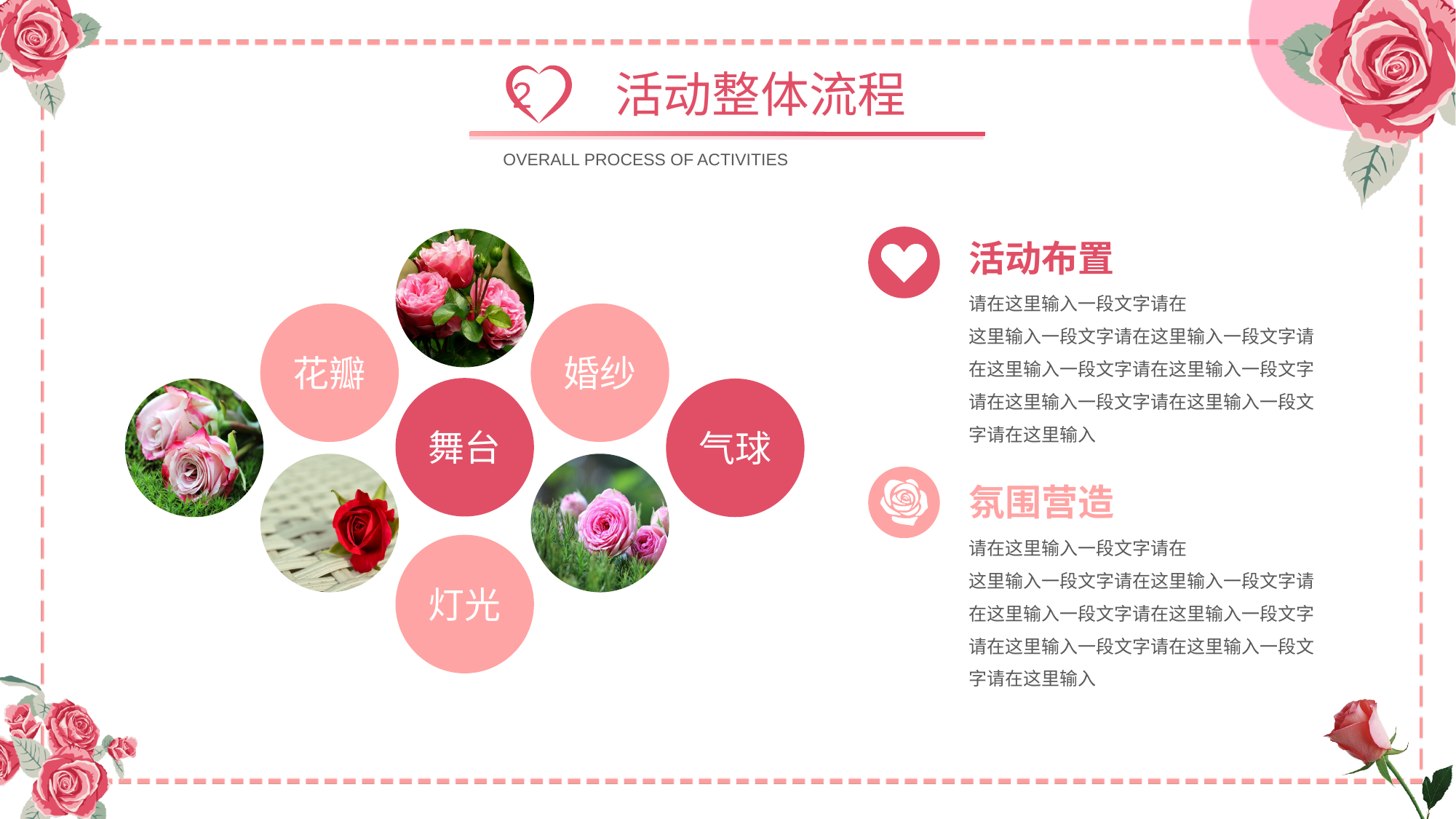

活动整体流程
2
OVERALL PROCESS OF ACTIVITIES

活动布置
请在这里输入一段文字请在
这里输入一段文字请在这里输入一段文字请在这里输入一段文字请在这里输入一段文字请在这里输入一段文字请在这里输入一段文字请在这里输入

花瓣

婚纱

舞台

气球

氛围营造
请在这里输入一段文字请在
这里输入一段文字请在这里输入一段文字请在这里输入一段文字请在这里输入一段文字请在这里输入一段文字请在这里输入一段文字请在这里输入

灯光